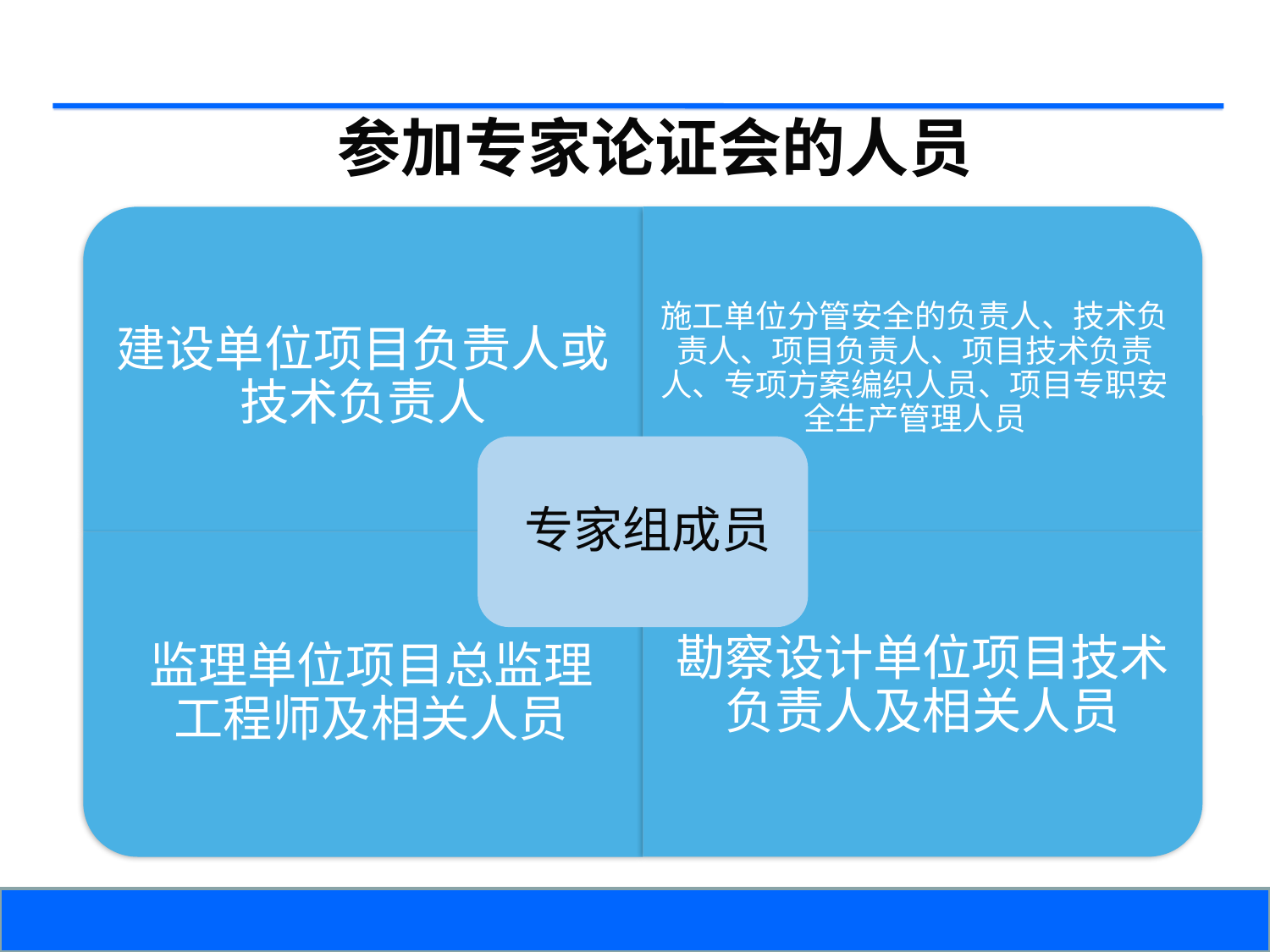

参加专家论证会的人员
建设单位项目负责人或技术负责人
施工单位分管安全的负责人、技术负责人、项目负责人、项目技术负责人、专项方案编织人员、项目专职安全生产管理人员
监理单位项目总监理工程师及相关人员
勘察设计单位项目技术负责人及相关人员
专家组成员